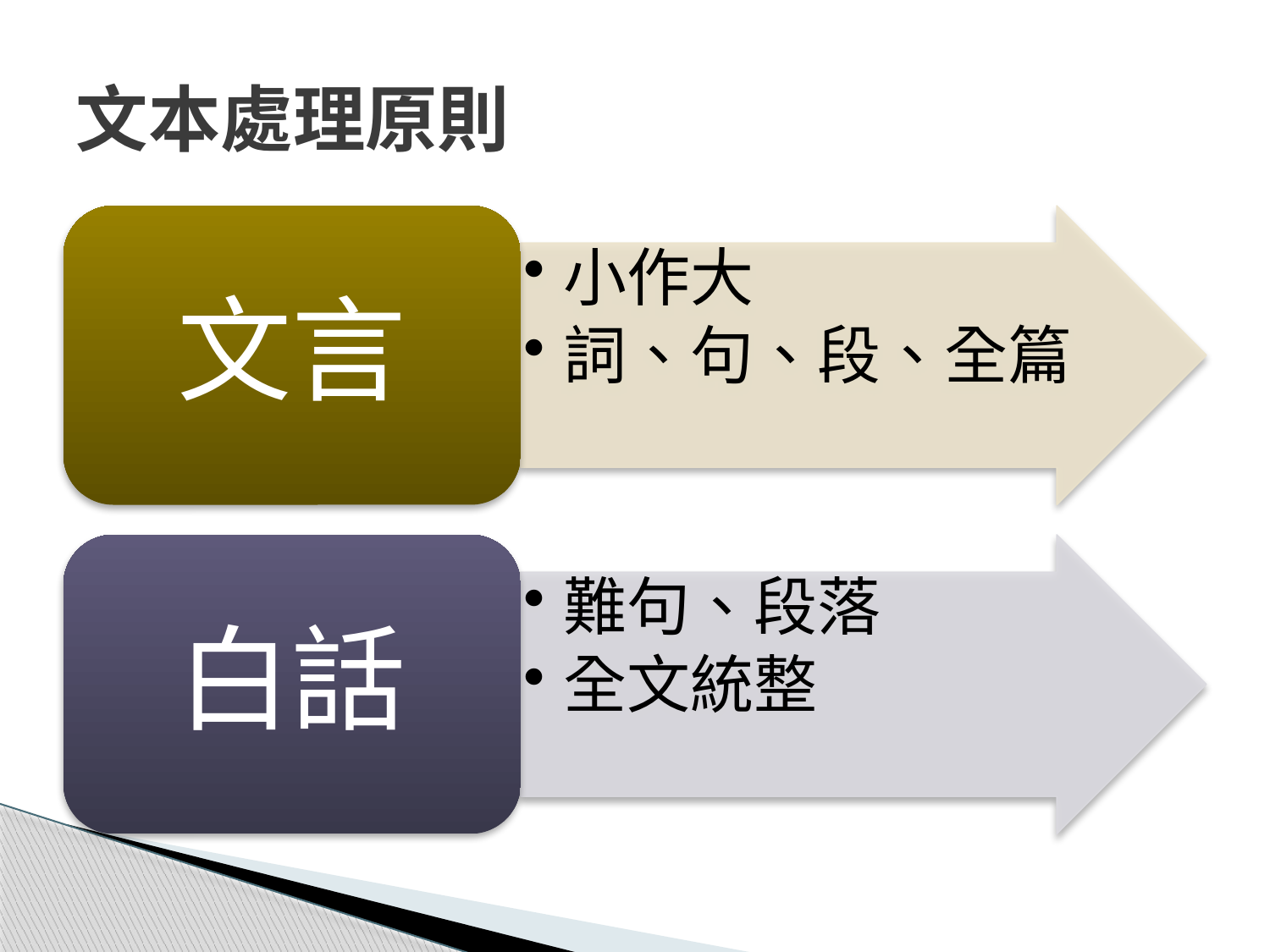

# 文本處理原則
小作大
詞、句、段、全篇
文言
難句、段落
全文統整
白話